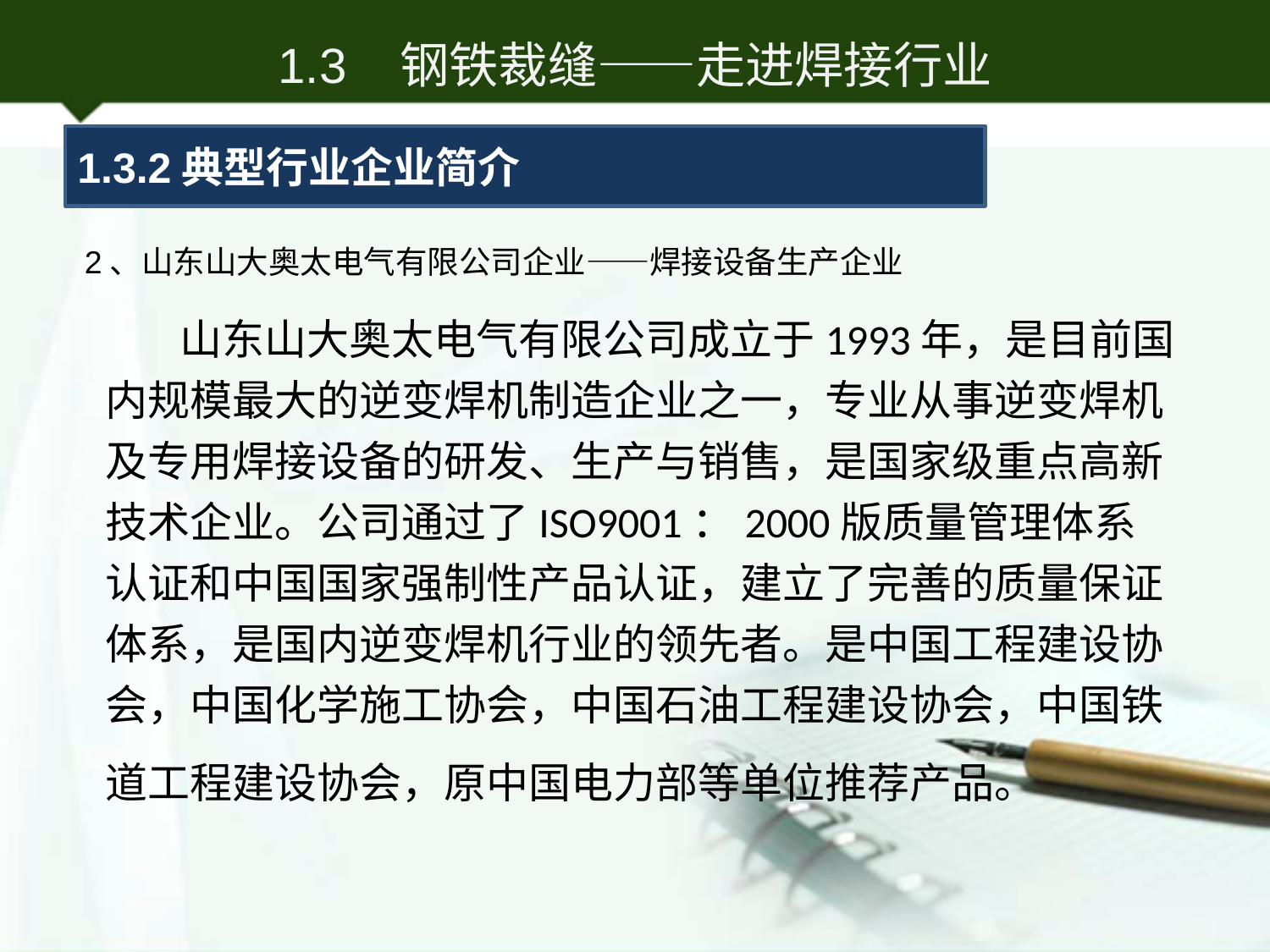

# 1.3   钢铁裁缝——走进焊接行业
1.3.2典型行业企业简介
2、山东山大奥太电气有限公司企业——焊接设备生产企业
                山东山大奥太电气有限公司成立于1993年，是目前国内规模最大的逆变焊机制造企业之一，专业从事逆变焊机及专用焊接设备的研发、生产与销售，是国家级重点高新技术企业。公司通过了ISO9001：2000版质量管理体系认证和中国国家强制性产品认证，建立了完善的质量保证体系，是国内逆变焊机行业的领先者。是中国工程建设协会，中国化学施工协会，中国石油工程建设协会，中国铁道工程建设协会，原中国电力部等单位推荐产品。